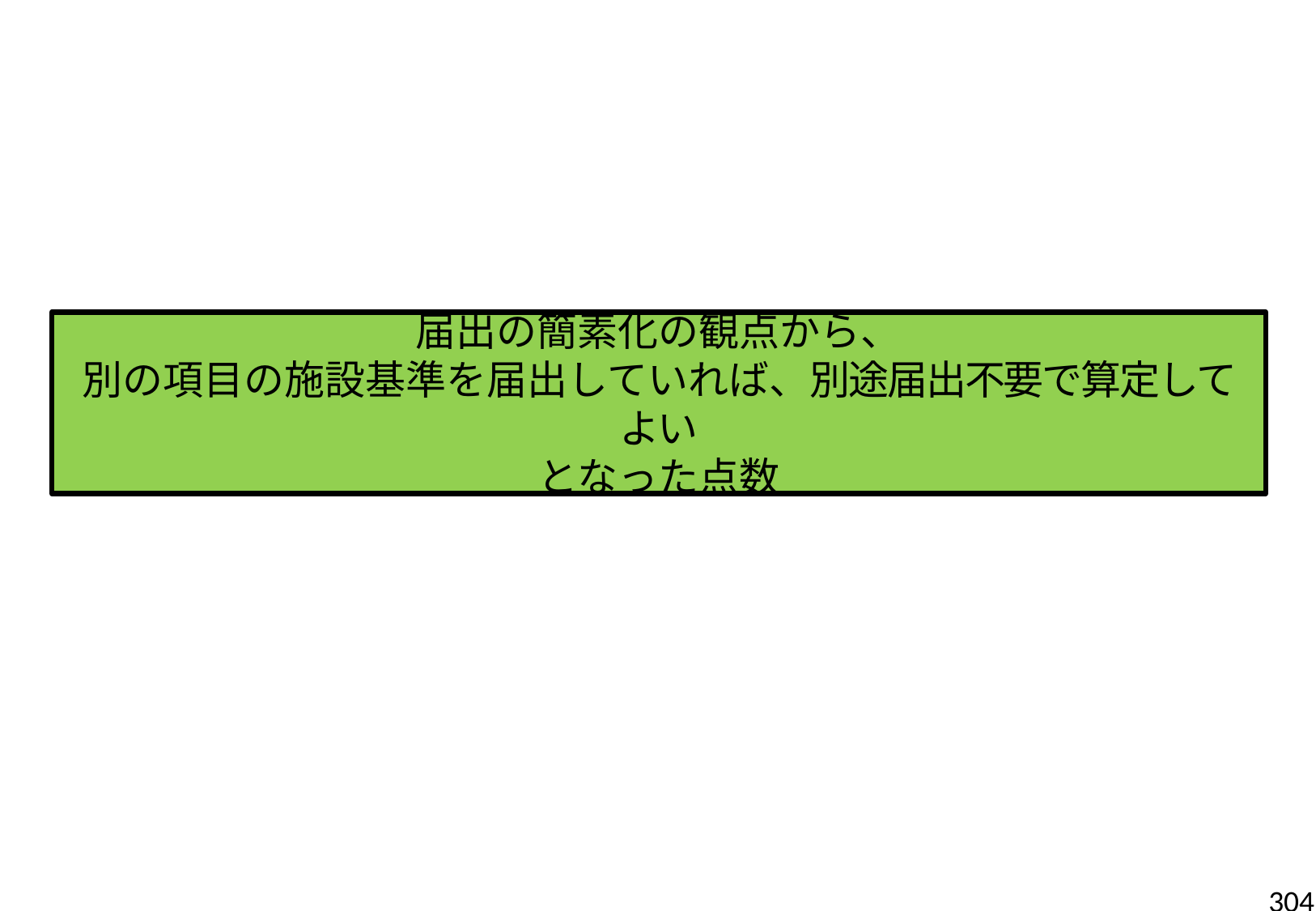

届出の簡素化の観点から、
別の項目の施設基準を届出していれば、別途届出不要で算定してよい
となった点数
304